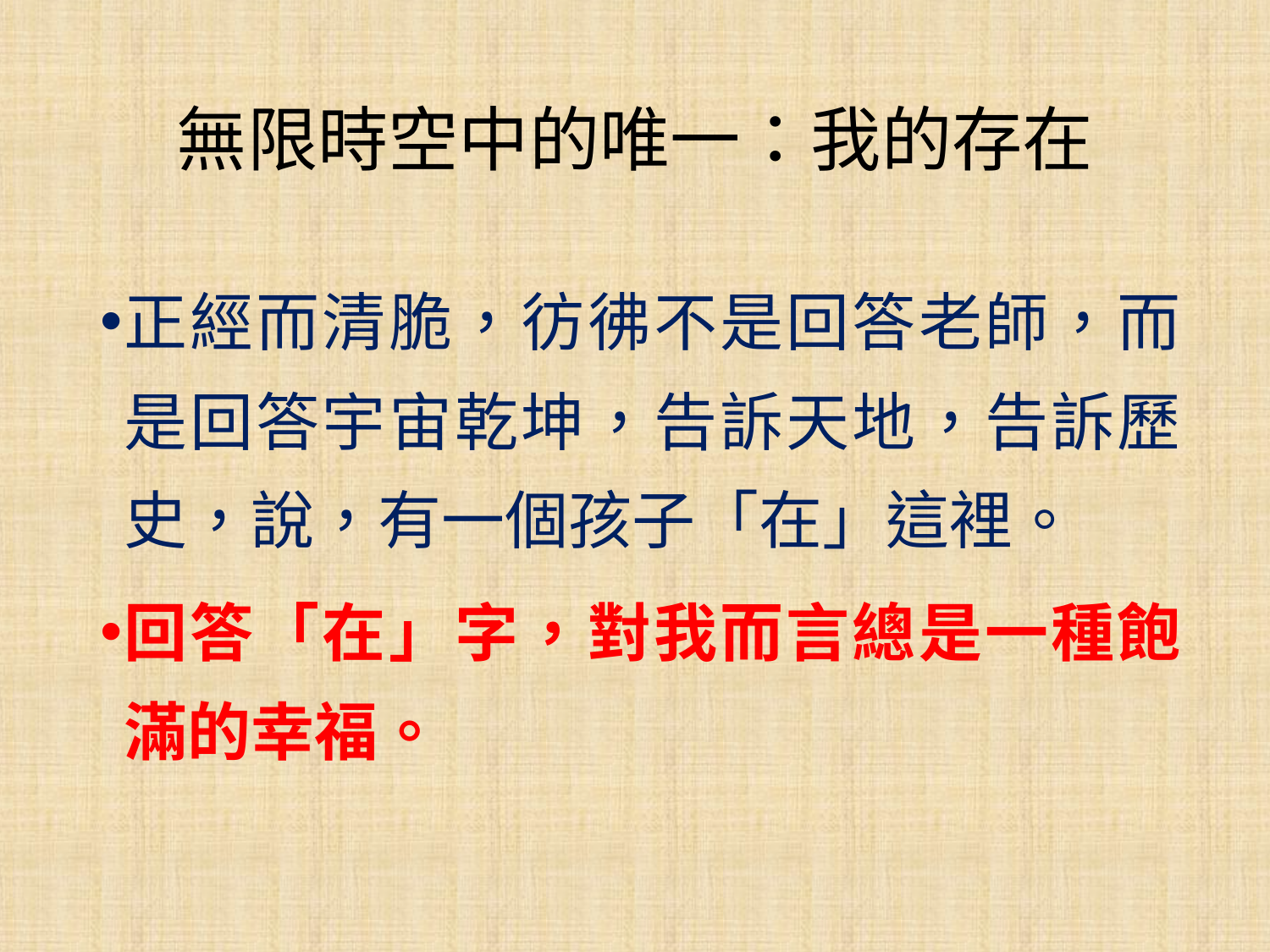

# 無限時空中的唯一：我的存在
正經而清脆，彷彿不是回答老師，而是回答宇宙乾坤，告訴天地，告訴歷史，說，有一個孩子「在」這裡。
回答「在」字，對我而言總是一種飽滿的幸福。